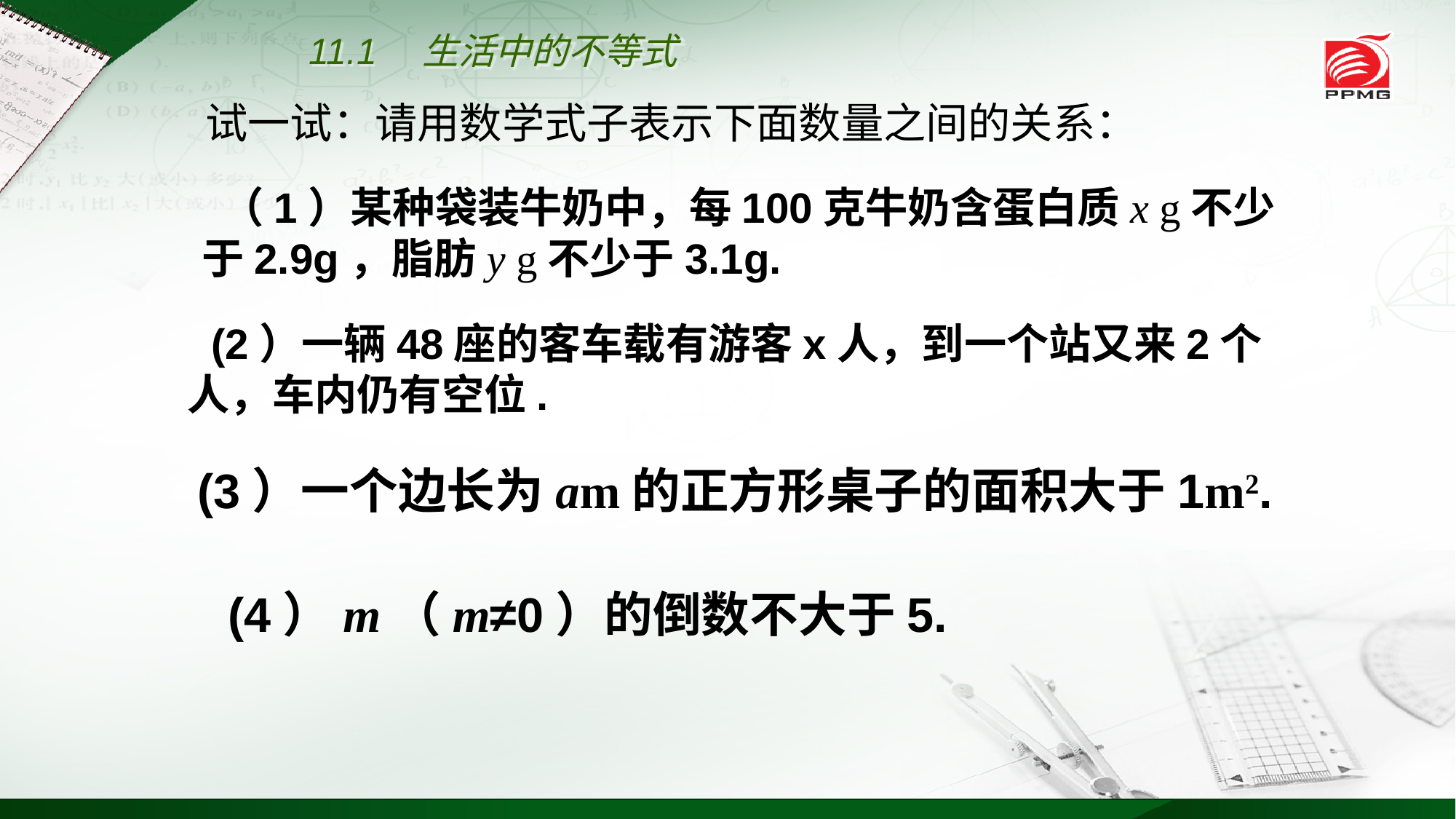

11.1　生活中的不等式
试一试：请用数学式子表示下面数量之间的关系：
 （1）某种袋装牛奶中，每100克牛奶含蛋白质x g不少于2.9g，脂肪y g不少于3.1g.
  (2）一辆48座的客车载有游客x人，到一个站又来2个人，车内仍有空位.
  (3）一个边长为am的正方形桌子的面积大于1m2.
(4）m（m≠0）的倒数不大于5.